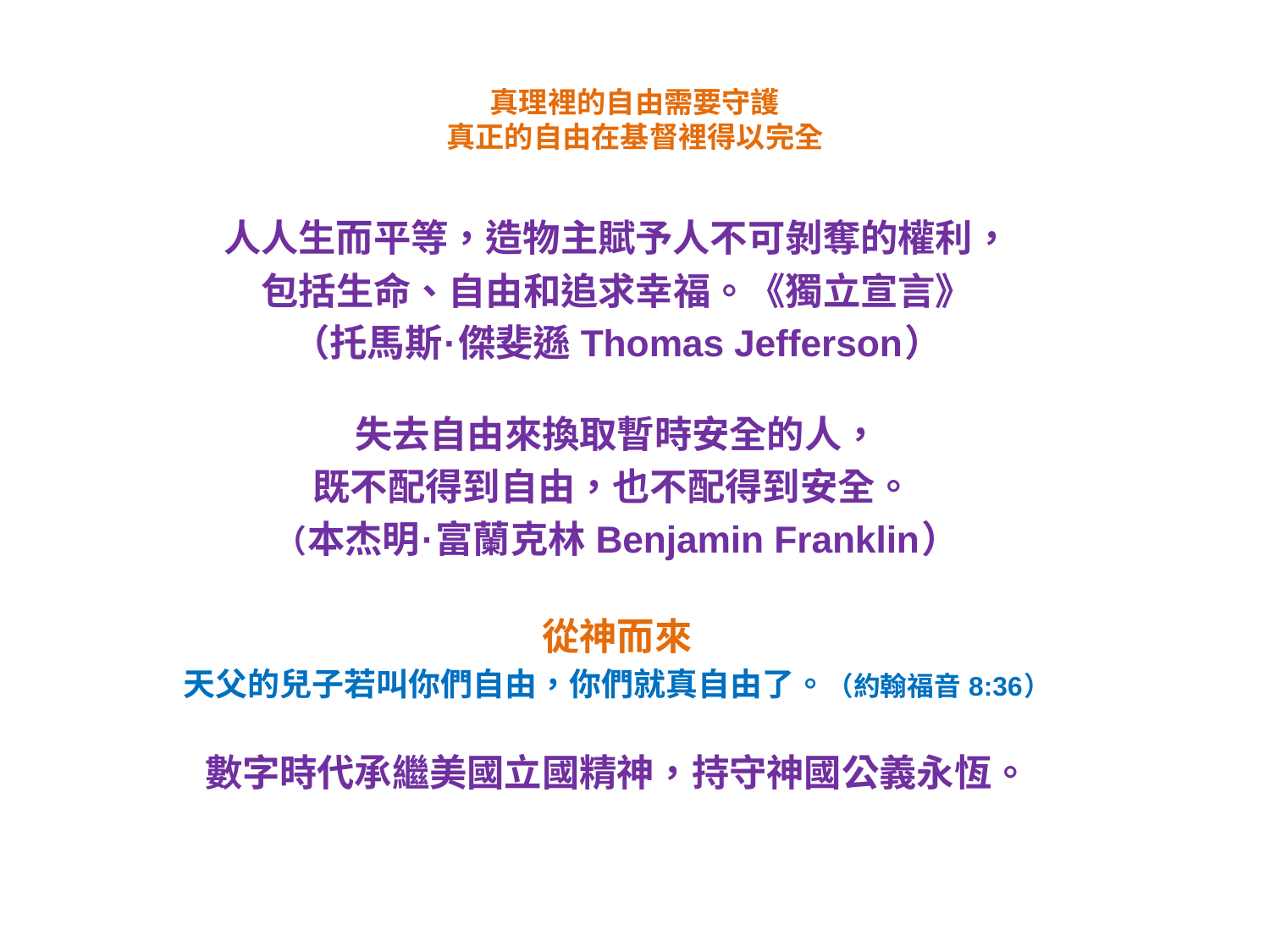

# 真理裡的自由需要守護 真正的自由在基督裡得以完全
人人生而平等，造物主賦予人不可剝奪的權利，
包括生命、自由和追求幸福。《獨立宣言》
（托馬斯·傑斐遜 Thomas Jefferson）
失去自由來換取暫時安全的人，
既不配得到自由，也不配得到安全。
（本杰明·富蘭克林 Benjamin Franklin）

從神而來
天父的兒子若叫你們自由，你們就真自由了。（約翰福音 8:36）
數字時代承繼美國立國精神，持守神國公義永恆。